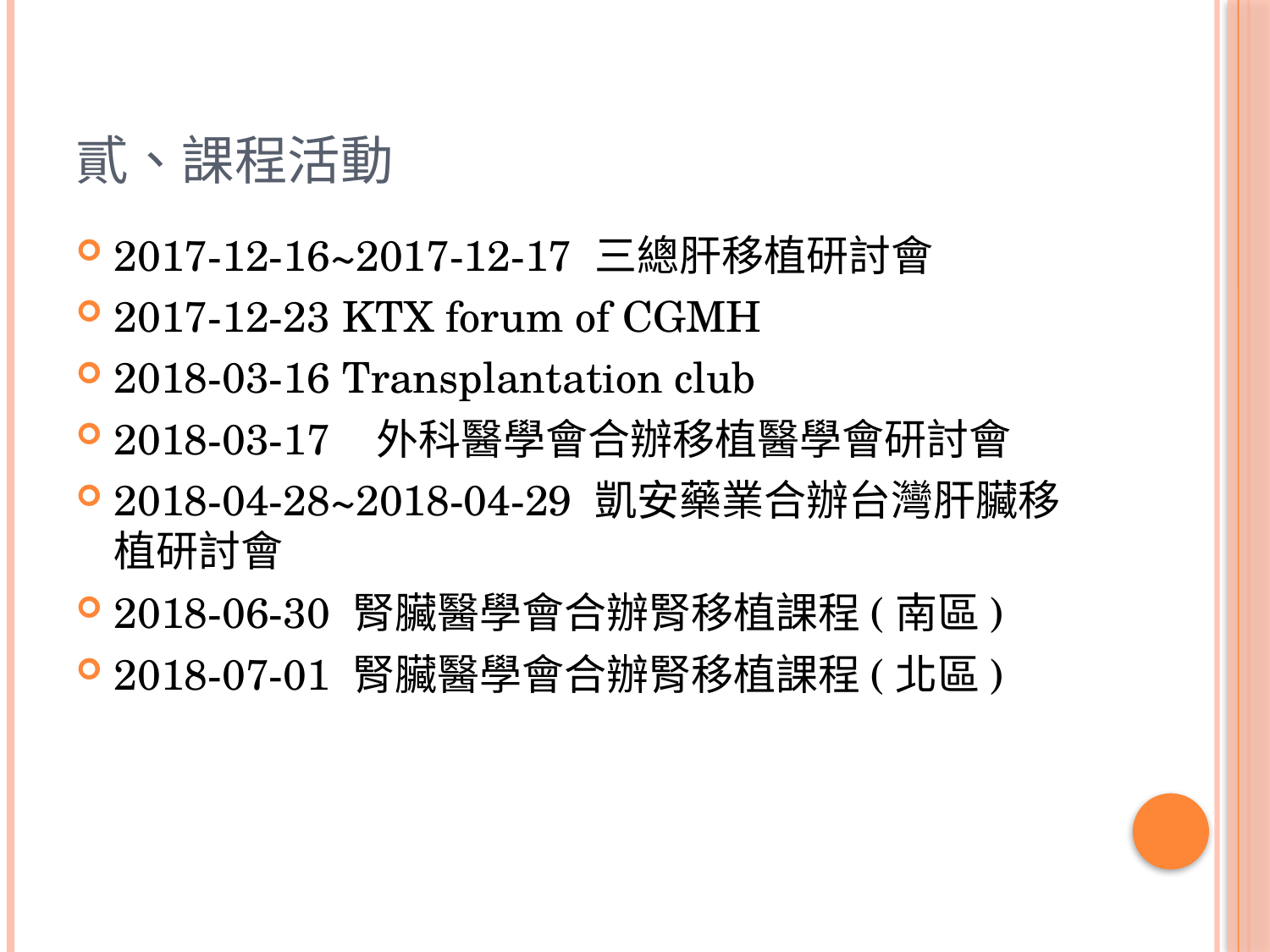

# 貳、課程活動
2017-12-16~2017-12-17 三總肝移植研討會
2017-12-23 KTX forum of CGMH
2018-03-16 Transplantation club
2018-03-17   外科醫學會合辦移植醫學會研討會
2018-04-28~2018-04-29 凱安藥業合辦台灣肝臟移植研討會
2018-06-30 腎臟醫學會合辦腎移植課程(南區)
2018-07-01 腎臟醫學會合辦腎移植課程(北區)